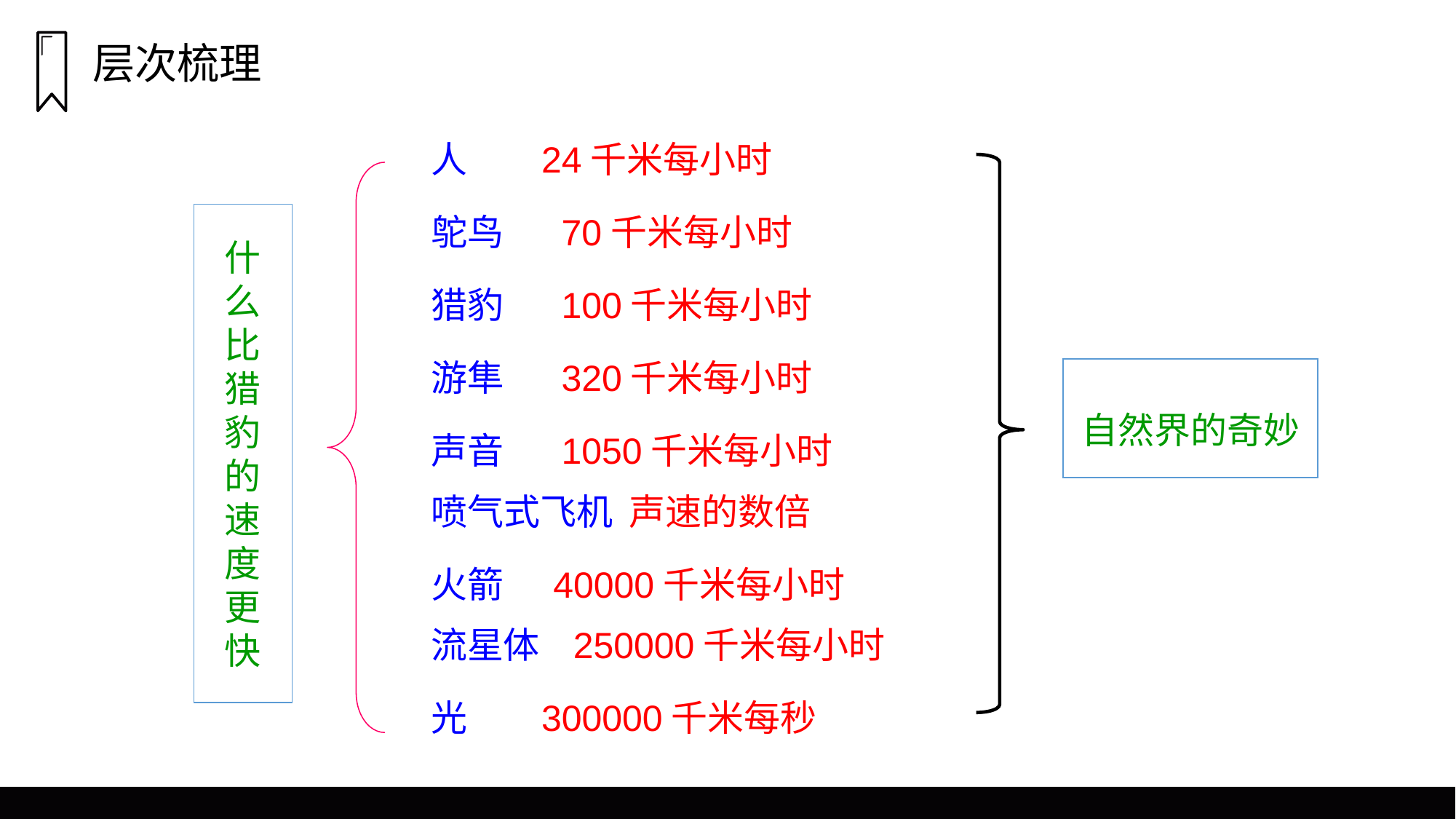

层次梳理
人        24千米每小时

什么比猎豹的速度更快
鸵鸟      70千米每小时
猎豹      100千米每小时
游隼      320千米每小时
自然界的奇妙
声音      1050千米每小时
喷气式飞机  声速的数倍
火箭     40000千米每小时
流星体   250000千米每小时
光        300000千米每秒